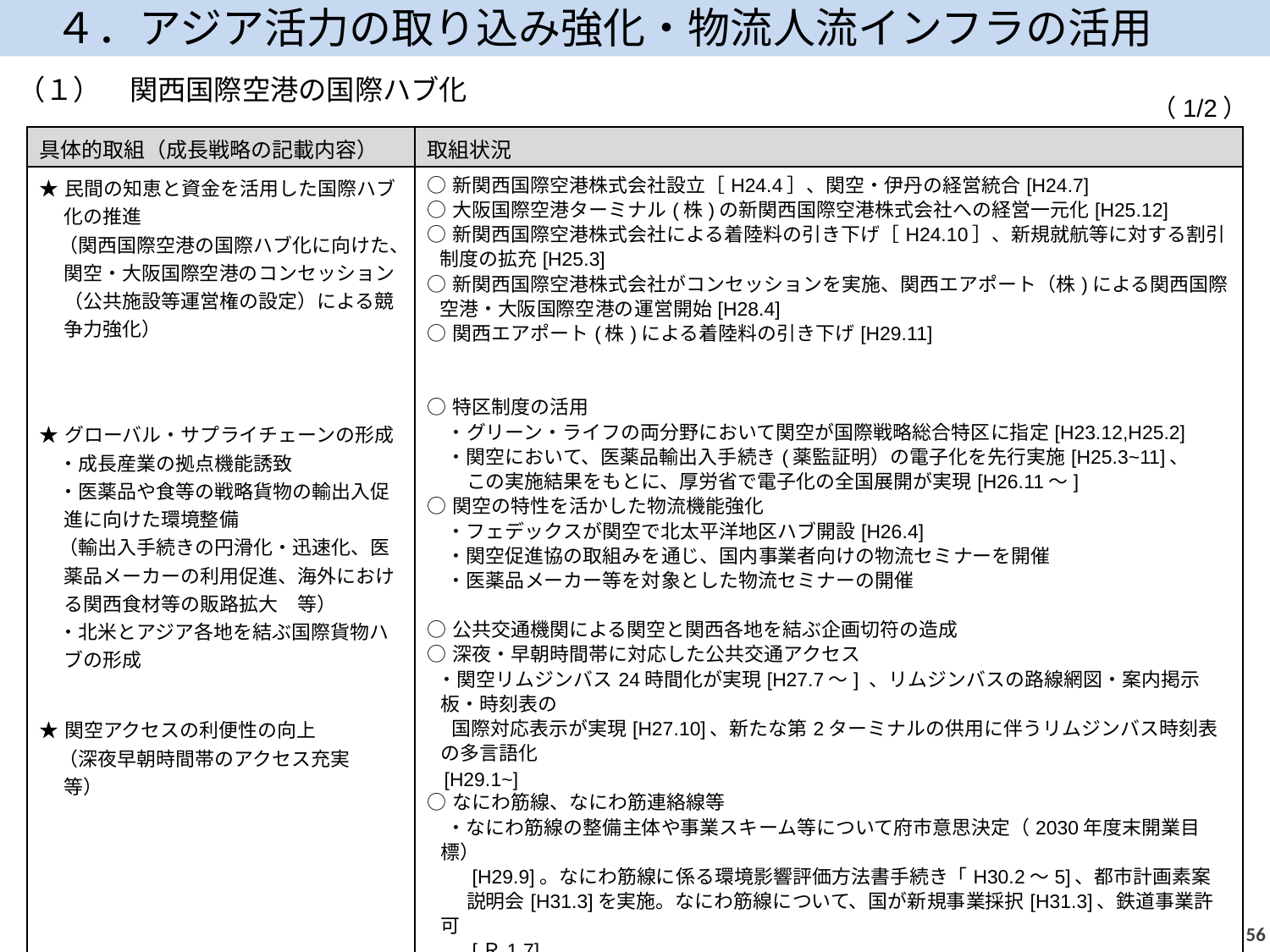

４．アジア活力の取り込み強化・物流人流インフラの活用
（１）　関西国際空港の国際ハブ化
（1/2）
| 具体的取組（成長戦略の記載内容） | 取組状況 |
| --- | --- |
| ★民間の知恵と資金を活用した国際ハブ化の推進 　（関西国際空港の国際ハブ化に向けた、関空・大阪国際空港のコンセッション（公共施設等運営権の設定）による競争力強化） 　 ★グローバル・サプライチェーンの形成 　・成長産業の拠点機能誘致 　・医薬品や食等の戦略貨物の輸出入促進に向けた環境整備 　（輸出入手続きの円滑化・迅速化、医薬品メーカーの利用促進、海外における関西食材等の販路拡大　等） 　・北米とアジア各地を結ぶ国際貨物ハブの形成 　 ★関空アクセスの利便性の向上 　（深夜早朝時間帯のアクセス充実　等） | ○新関西国際空港株式会社設立［H24.4］、関空・伊丹の経営統合[H24.7] ○大阪国際空港ターミナル(株)の新関西国際空港株式会社への経営一元化[H25.12] ○新関西国際空港株式会社による着陸料の引き下げ［H24.10］、新規就航等に対する割引制度の拡充[H25.3] ○新関西国際空港株式会社がコンセッションを実施、関西エアポート（株)による関西国際空港・大阪国際空港の運営開始[H28.4] ○関西エアポート(株)による着陸料の引き下げ[H29.11] ○特区制度の活用 　・グリーン・ライフの両分野において関空が国際戦略総合特区に指定[H23.12,H25.2] 　・関空において、医薬品輸出入手続き(薬監証明）の電子化を先行実施[H25.3~11]、 　　この実施結果をもとに、厚労省で電子化の全国展開が実現[H26.11～] ○関空の特性を活かした物流機能強化 　・フェデックスが関空で北太平洋地区ハブ開設[H26.4] 　・関空促進協の取組みを通じ、国内事業者向けの物流セミナーを開催 　・医薬品メーカー等を対象とした物流セミナーの開催 ○公共交通機関による関空と関西各地を結ぶ企画切符の造成 ○深夜・早朝時間帯に対応した公共交通アクセス ・関空リムジンバス24時間化が実現[H27.7～] 、リムジンバスの路線網図・案内掲示板・時刻表の 　 国際対応表示が実現[H27.10]、新たな第2ターミナルの供用に伴うリムジンバス時刻表の多言語化 [H29.1~] ○なにわ筋線、なにわ筋連絡線等 　・なにわ筋線の整備主体や事業スキーム等について府市意思決定（2030年度末開業目標） 　　[H29.9]。なにわ筋線に係る環境影響評価方法書手続き「H30.2～5]、都市計画素案 　　説明会[H31.3]を実施。なにわ筋線について、国が新規事業採択[H31.3]、鉄道事業許可　 　　[Ｒ1.7]。 　・なにわ筋連絡線等の事業性（需要予測や収支採算性の試算等）に関する調査結果を国が公表[H30.4] ○JR東海道線支線地下化・うめきた新駅設置事業の工事を推進中[H27.11~] |
56